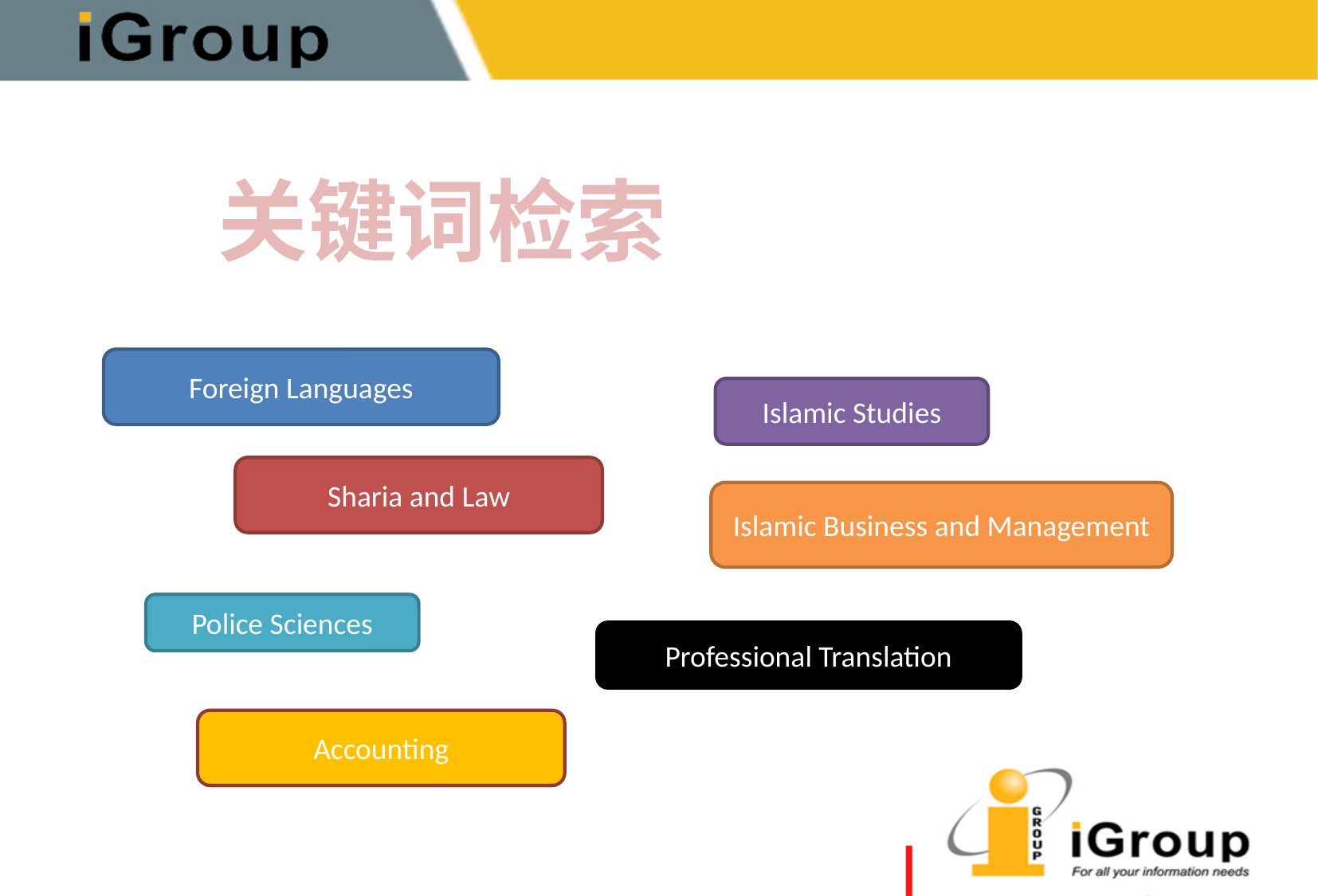

关键词检索
Foreign Languages
Islamic Studies
Sharia and Law
Islamic Business and Management
Police Sciences
Professional Translation
Accounting